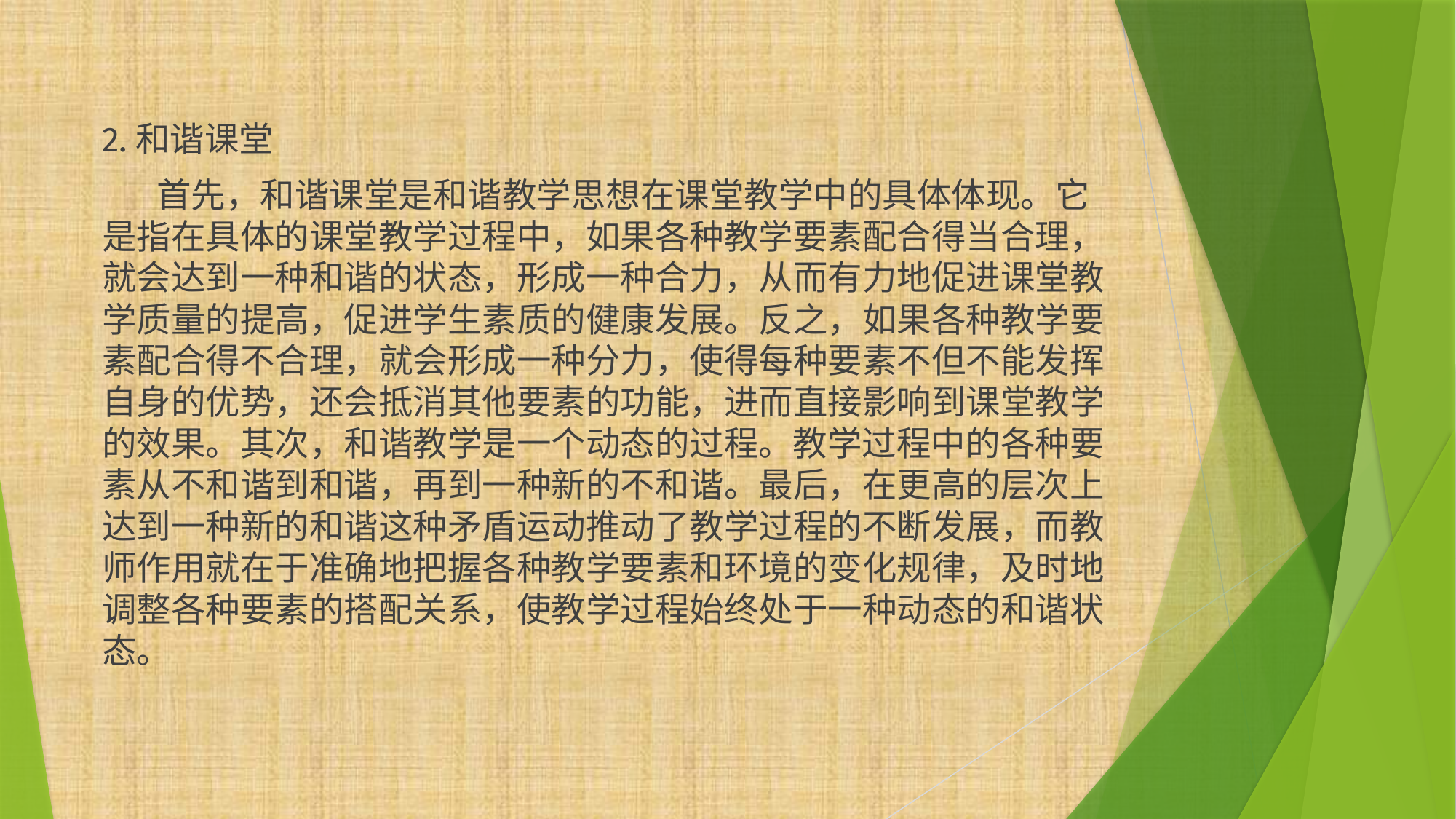

2.和谐课堂
      首先，和谐课堂是和谐教学思想在课堂教学中的具体体现。它是指在具体的课堂教学过程中，如果各种教学要素配合得当合理，就会达到一种和谐的状态，形成一种合力，从而有力地促进课堂教学质量的提高，促进学生素质的健康发展。反之，如果各种教学要素配合得不合理，就会形成一种分力，使得每种要素不但不能发挥自身的优势，还会抵消其他要素的功能，进而直接影响到课堂教学的效果。其次，和谐教学是一个动态的过程。教学过程中的各种要素从不和谐到和谐，再到一种新的不和谐。最后，在更高的层次上达到一种新的和谐这种矛盾运动推动了教学过程的不断发展，而教师作用就在于准确地把握各种教学要素和环境的变化规律，及时地调整各种要素的搭配关系，使教学过程始终处于一种动态的和谐状态。